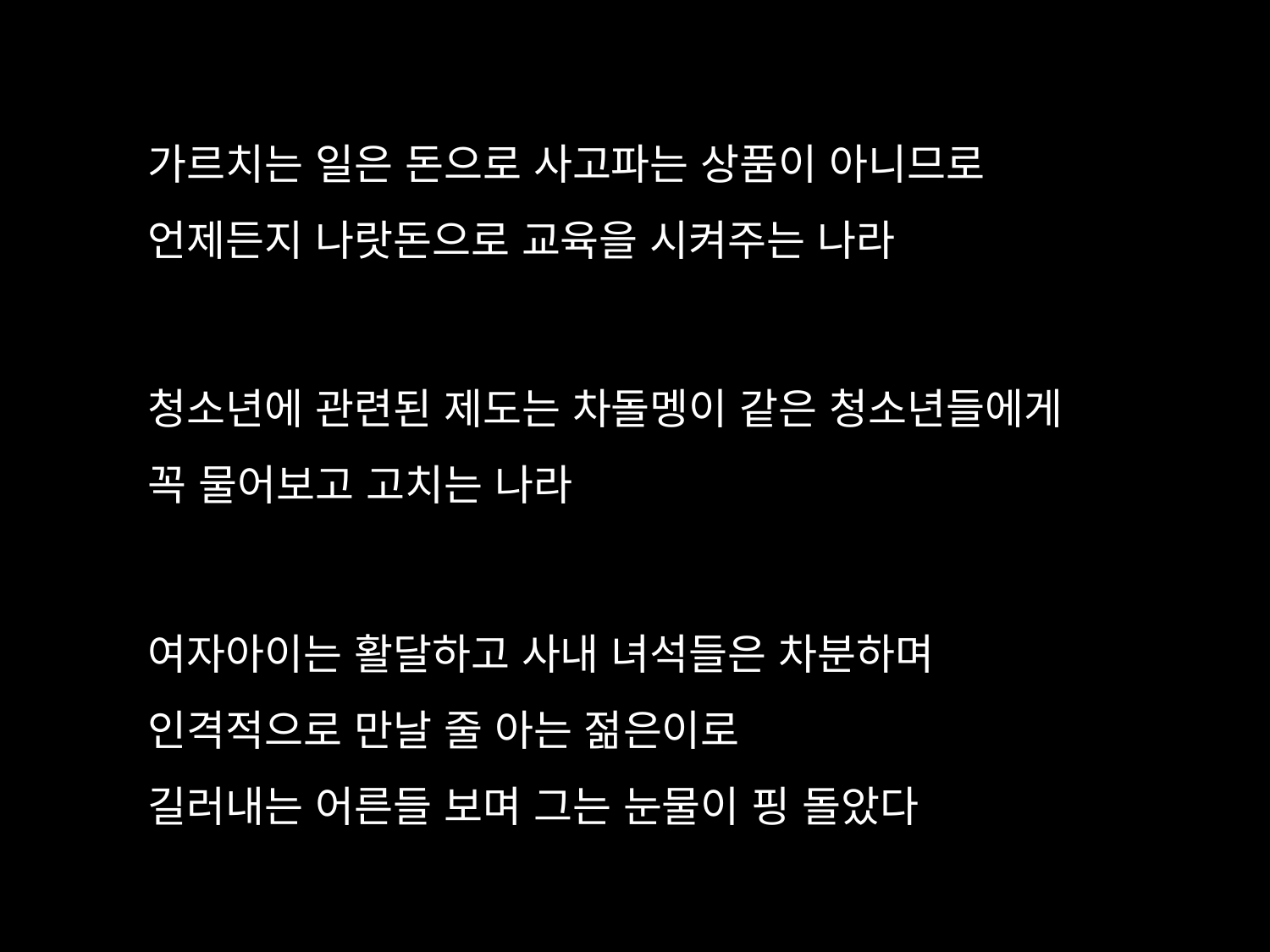

가르치는 일은 돈으로 사고파는 상품이 아니므로
언제든지 나랏돈으로 교육을 시켜주는 나라
청소년에 관련된 제도는 차돌멩이 같은 청소년들에게
꼭 물어보고 고치는 나라
여자아이는 활달하고 사내 녀석들은 차분하며
인격적으로 만날 줄 아는 젊은이로
길러내는 어른들 보며 그는 눈물이 핑 돌았다